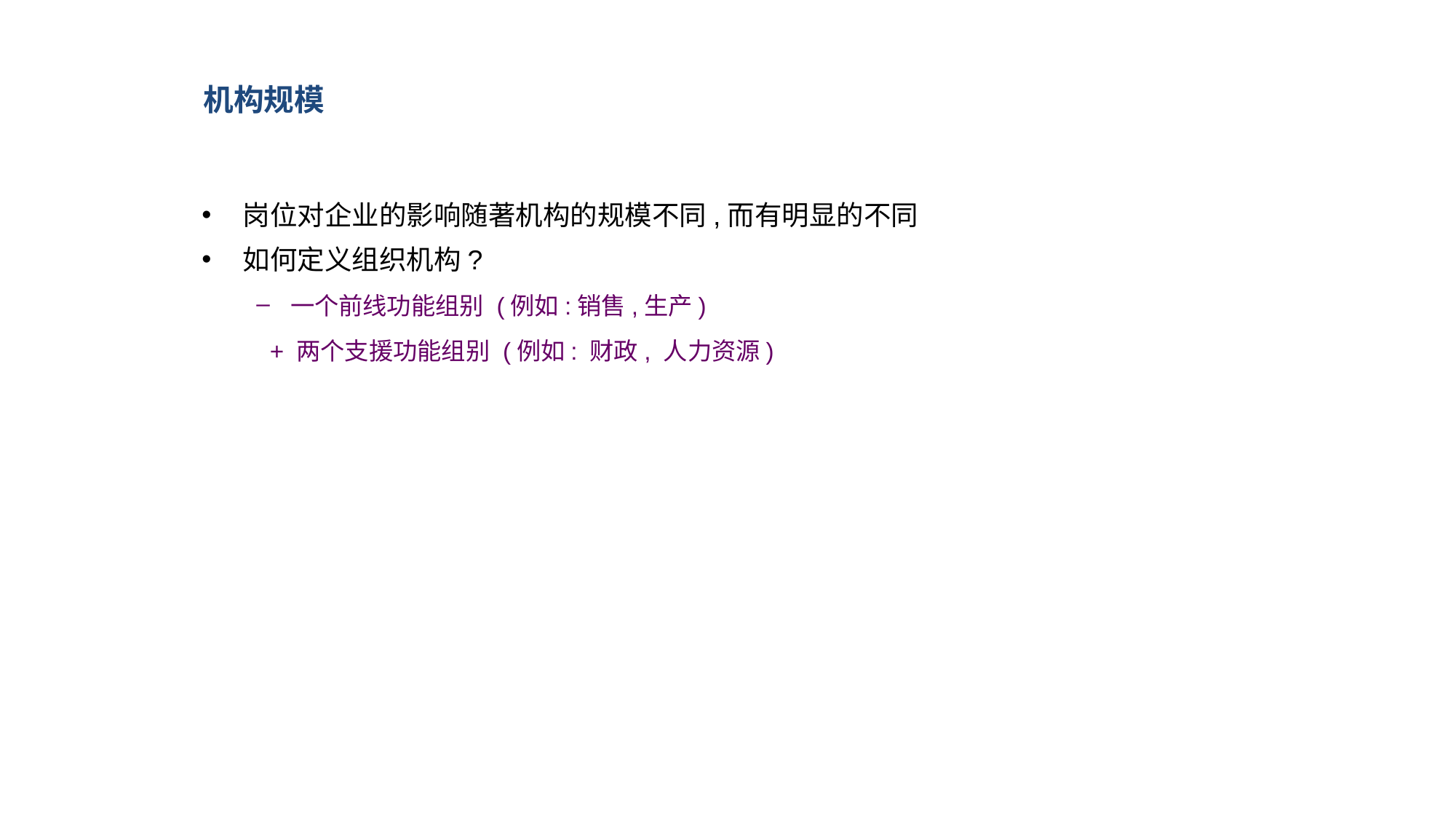

机构规模
岗位对企业的影响随著机构的规模不同,而有明显的不同
如何定义组织机构?
一个前线功能组别 (例如:销售,生产)
  + 两个支援功能组别 (例如: 财政, 人力资源)